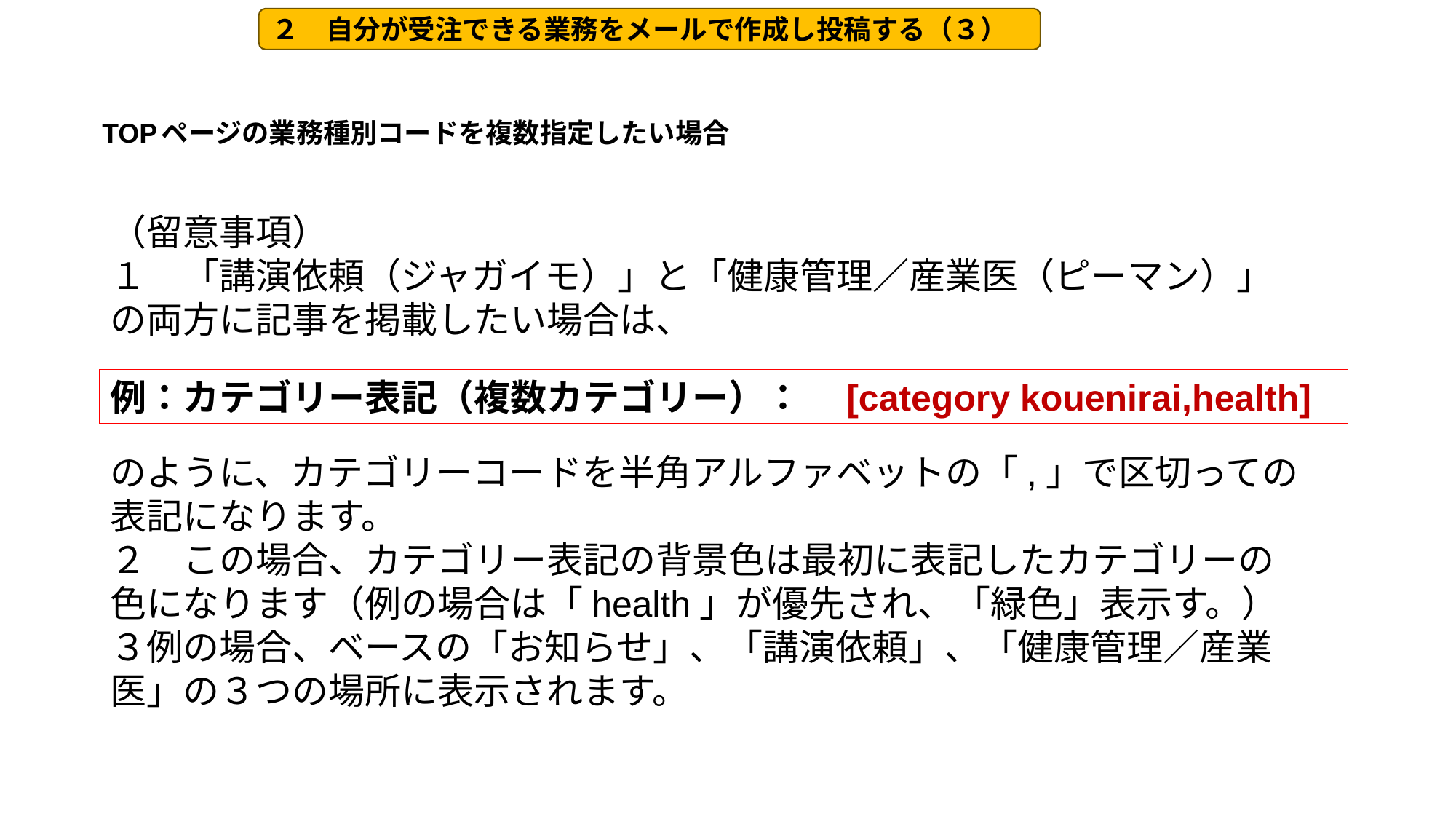

２　自分が受注できる業務をメールで作成し投稿する（３）
# TOPページの業務種別コードを複数指定したい場合
（留意事項）
１　「講演依頼（ジャガイモ）」と「健康管理／産業医（ピーマン）」の両方に記事を掲載したい場合は、
例：カテゴリー表記（複数カテゴリー）：　[category kouenirai,health]
のように、カテゴリーコードを半角アルファベットの「,」で区切っての表記になります。
２　この場合、カテゴリー表記の背景色は最初に表記したカテゴリーの色になります（例の場合は「health」が優先され、「緑色」表示す。）
３例の場合、ベースの「お知らせ」、「講演依頼」、「健康管理／産業医」の３つの場所に表示されます。